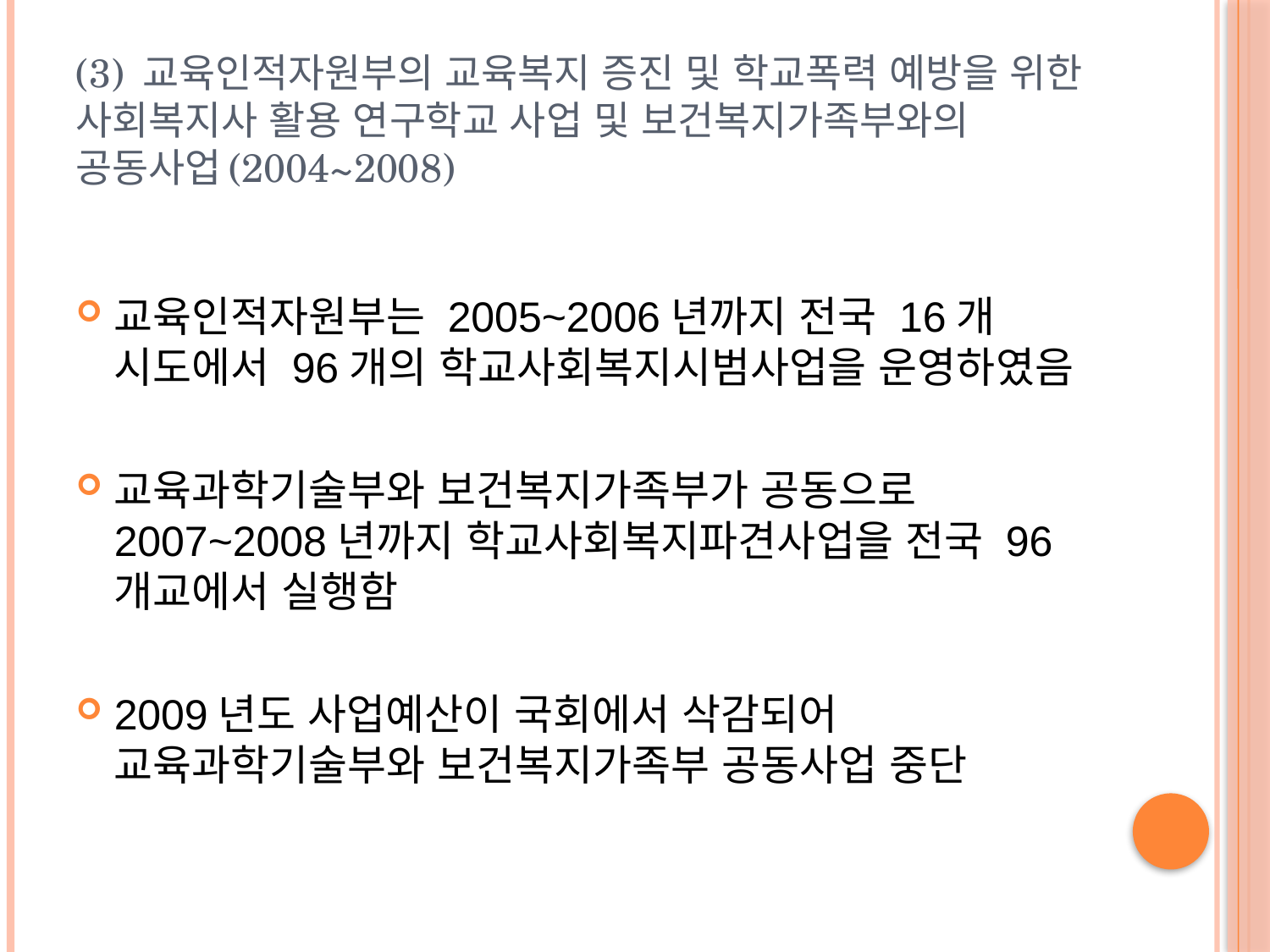

# (3) 교육인적자원부의 교육복지 증진 및 학교폭력 예방을 위한 사회복지사 활용 연구학교 사업 및 보건복지가족부와의 공동사업(2004~2008)

교육인적자원부는 2005~2006년까지 전국 16개 시도에서 96개의 학교사회복지시범사업을 운영하였음

교육과학기술부와 보건복지가족부가 공동으로 2007~2008년까지 학교사회복지파견사업을 전국 96개교에서 실행함

2009년도 사업예산이 국회에서 삭감되어 교육과학기술부와 보건복지가족부 공동사업 중단